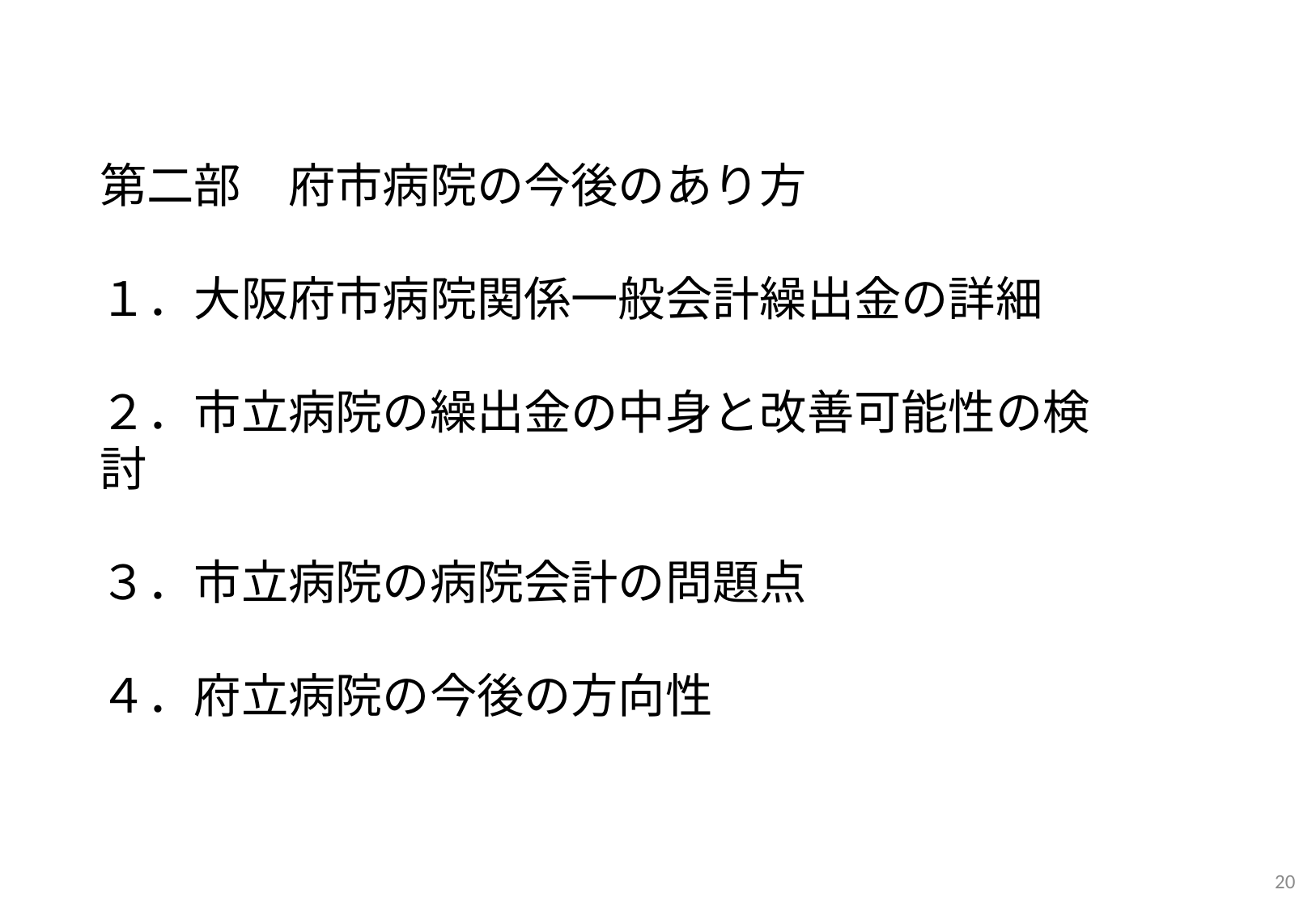

第二部　府市病院の今後のあり方

１．大阪府市病院関係一般会計繰出金の詳細

２．市立病院の繰出金の中身と改善可能性の検討

３．市立病院の病院会計の問題点

４．府立病院の今後の方向性

20